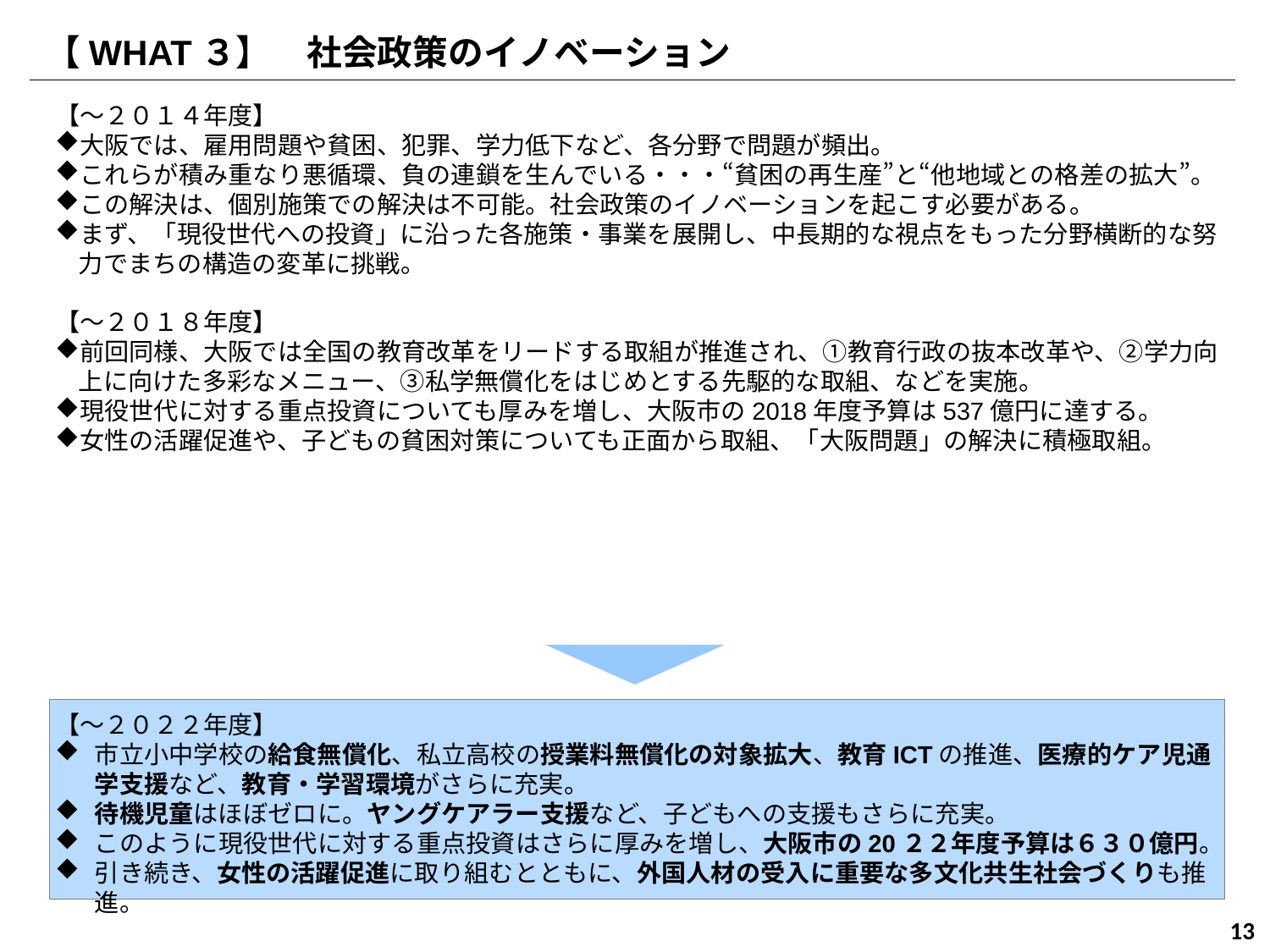

【WHAT３】　社会政策のイノベーション
【～２０１４年度】
大阪では、雇用問題や貧困、犯罪、学力低下など、各分野で問題が頻出。
これらが積み重なり悪循環、負の連鎖を生んでいる・・・“貧困の再生産”と“他地域との格差の拡大”。
この解決は、個別施策での解決は不可能。社会政策のイノベーションを起こす必要がある。
まず、「現役世代への投資」に沿った各施策・事業を展開し、中長期的な視点をもった分野横断的な努力でまちの構造の変革に挑戦。

【～２０１８年度】
前回同様、大阪では全国の教育改革をリードする取組が推進され、①教育行政の抜本改革や、②学力向上に向けた多彩なメニュー、③私学無償化をはじめとする先駆的な取組、などを実施。
現役世代に対する重点投資についても厚みを増し、大阪市の2018年度予算は537億円に達する。
女性の活躍促進や、子どもの貧困対策についても正面から取組、「大阪問題」の解決に積極取組。

【～２０２２年度】
市立小中学校の給食無償化、私立高校の授業料無償化の対象拡大、教育ICTの推進、医療的ケア児通学支援など、教育・学習環境がさらに充実。
待機児童はほぼゼロに。ヤングケアラー支援など、子どもへの支援もさらに充実。
このように現役世代に対する重点投資はさらに厚みを増し、大阪市の20２２年度予算は６３０億円。
引き続き、女性の活躍促進に取り組むとともに、外国人材の受入に重要な多文化共生社会づくりも推進。
13